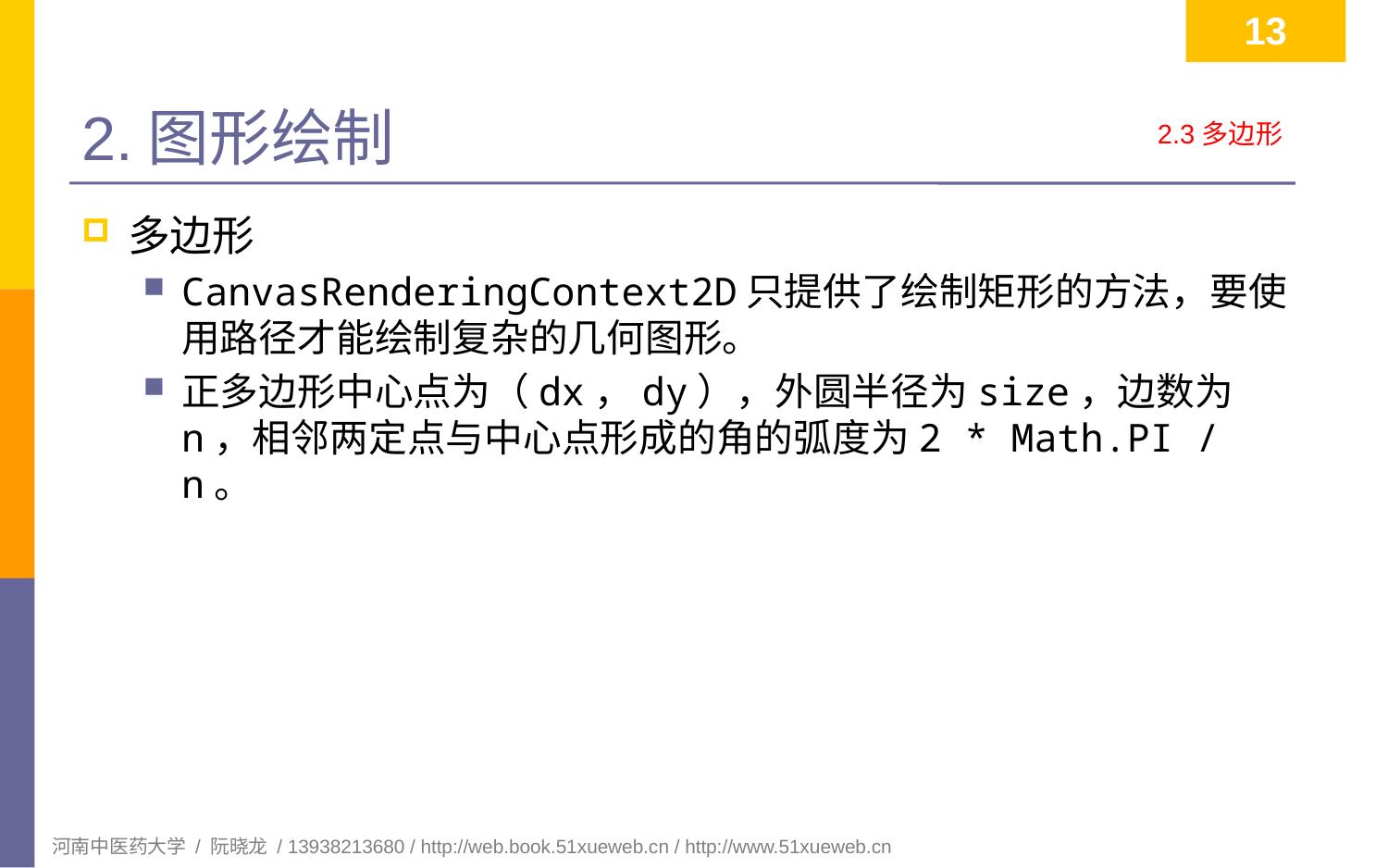

13
# 2.图形绘制
2.3多边形
多边形
CanvasRenderingContext2D只提供了绘制矩形的方法，要使用路径才能绘制复杂的几何图形。
正多边形中心点为（dx，dy），外圆半径为size，边数为n，相邻两定点与中心点形成的角的弧度为2 * Math.PI / n。